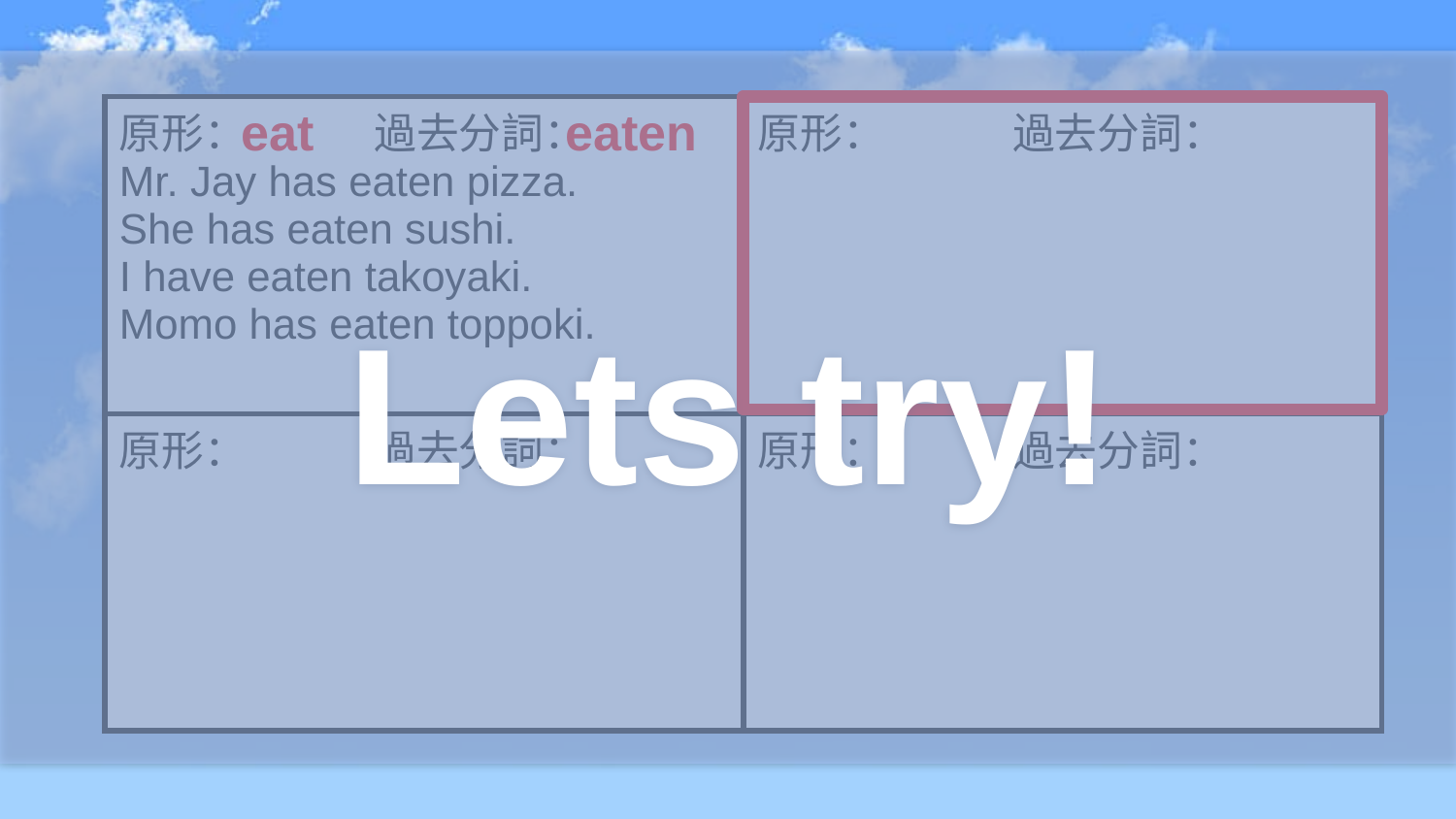

Lets try!
| 原形：　　　過去分詞： Mr. Jay has eaten pizza. She has eaten sushi. I have eaten takoyaki. Momo has eaten toppoki. | 原形：　　　過去分詞： |
| --- | --- |
| 原形：　　　過去分詞： | 原形：　　　過去分詞： |

eat
eaten